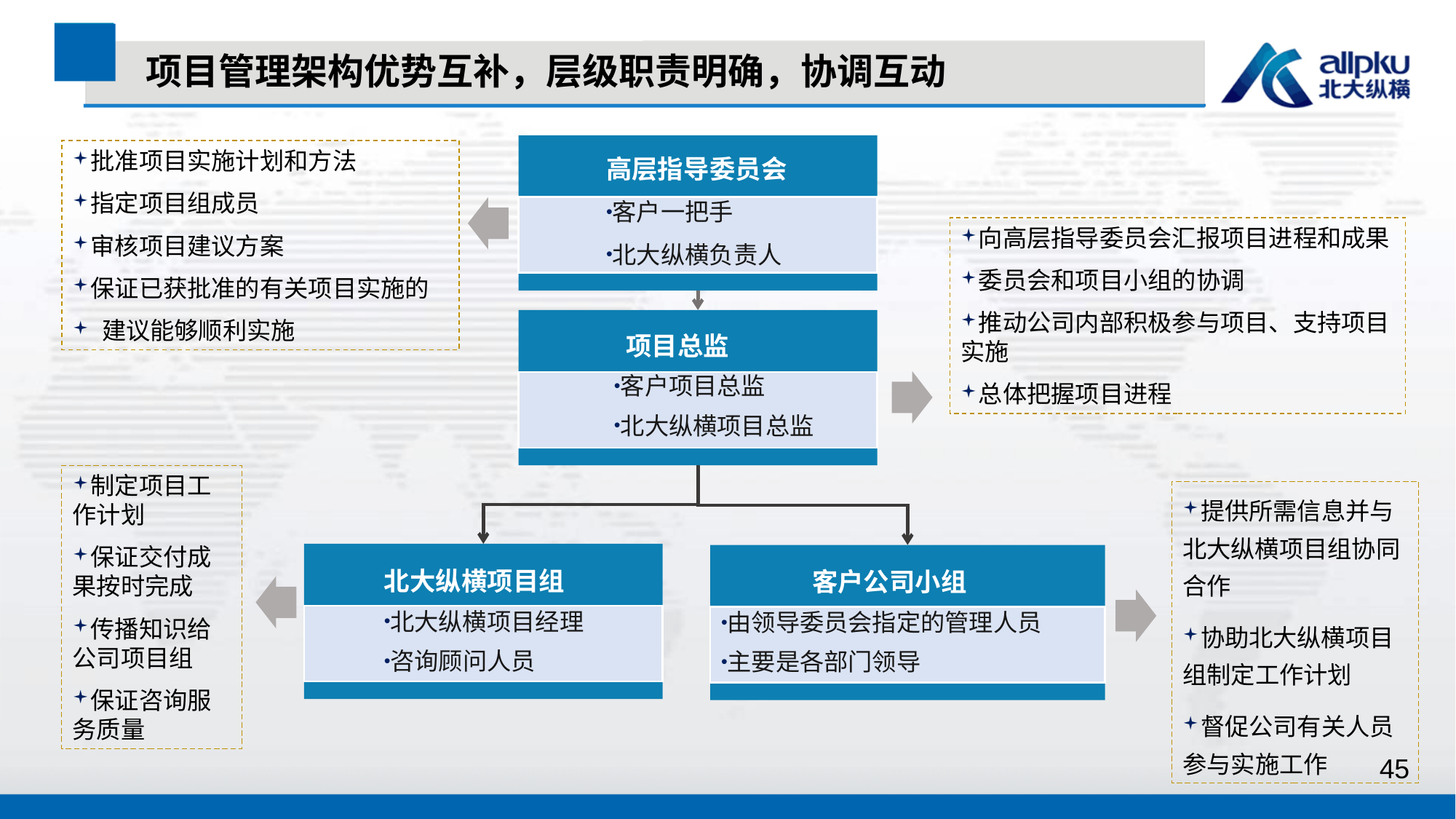

项目管理架构优势互补，层级职责明确，协调互动

批准项目实施计划和方法
指定项目组成员
审核项目建议方案
保证已获批准的有关项目实施的
 建议能够顺利实施
高层指导委员会
客户一把手
北大纵横负责人

向高层指导委员会汇报项目进程和成果
委员会和项目小组的协调
推动公司内部积极参与项目、支持项目实施
总体把握项目进程

 项目总监
客户项目总监
北大纵横项目总监

制定项目工作计划
保证交付成果按时完成
传播知识给公司项目组
保证咨询服务质量
提供所需信息并与北大纵横项目组协同合作
协助北大纵横项目组制定工作计划
督促公司有关人员参与实施工作

北大纵横项目组
北大纵横项目经理
咨询顾问人员
客户公司小组
由领导委员会指定的管理人员
主要是各部门领导